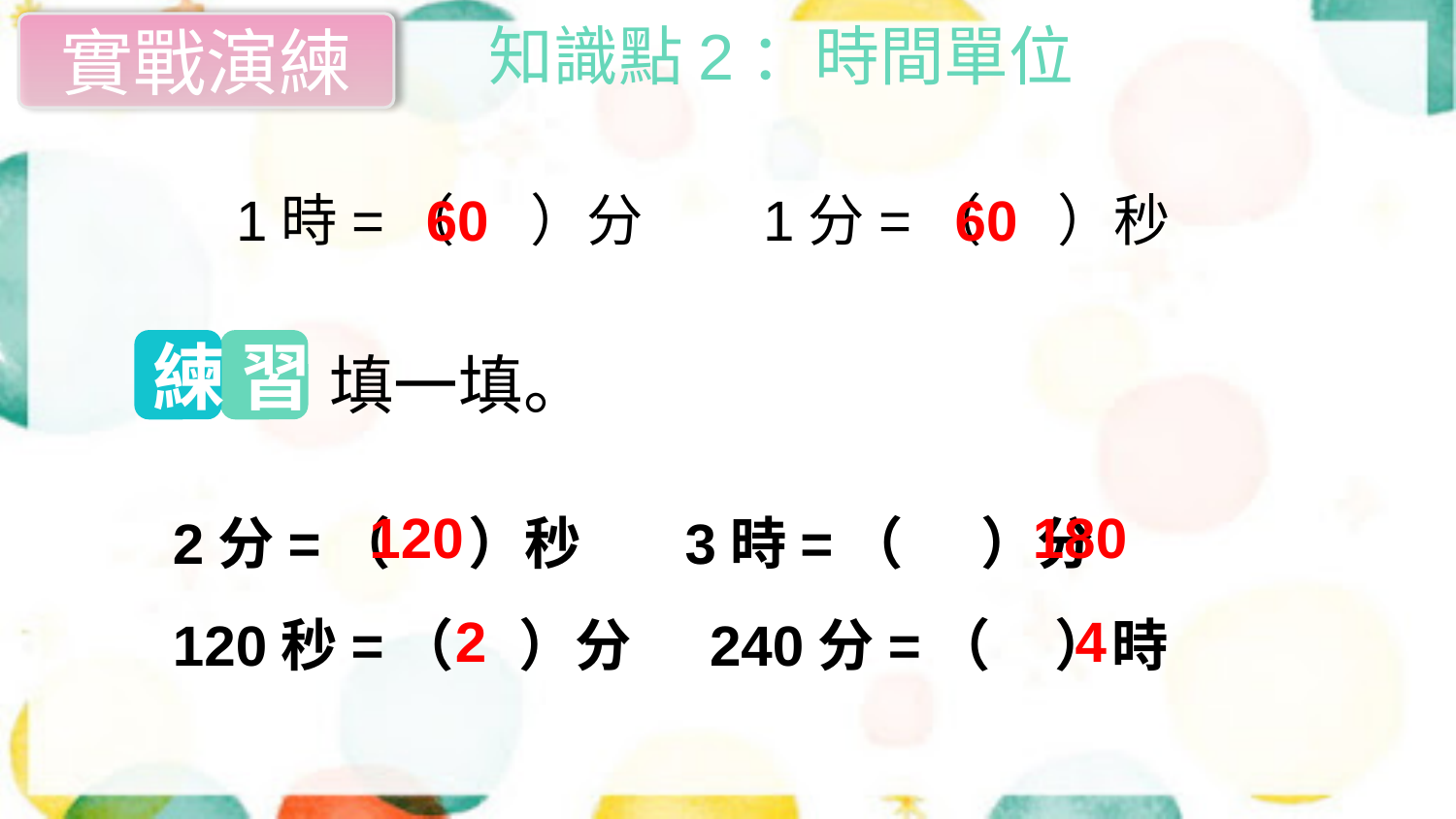

知識點2：時間單位
實戰演練
60
60
1時=（      ）分
1分=（      ）秒
練
習
填一填。
2分=（      ）秒       3時=（      ）分
120秒=（     ）分     240分=（     ）時
120
180
2
4